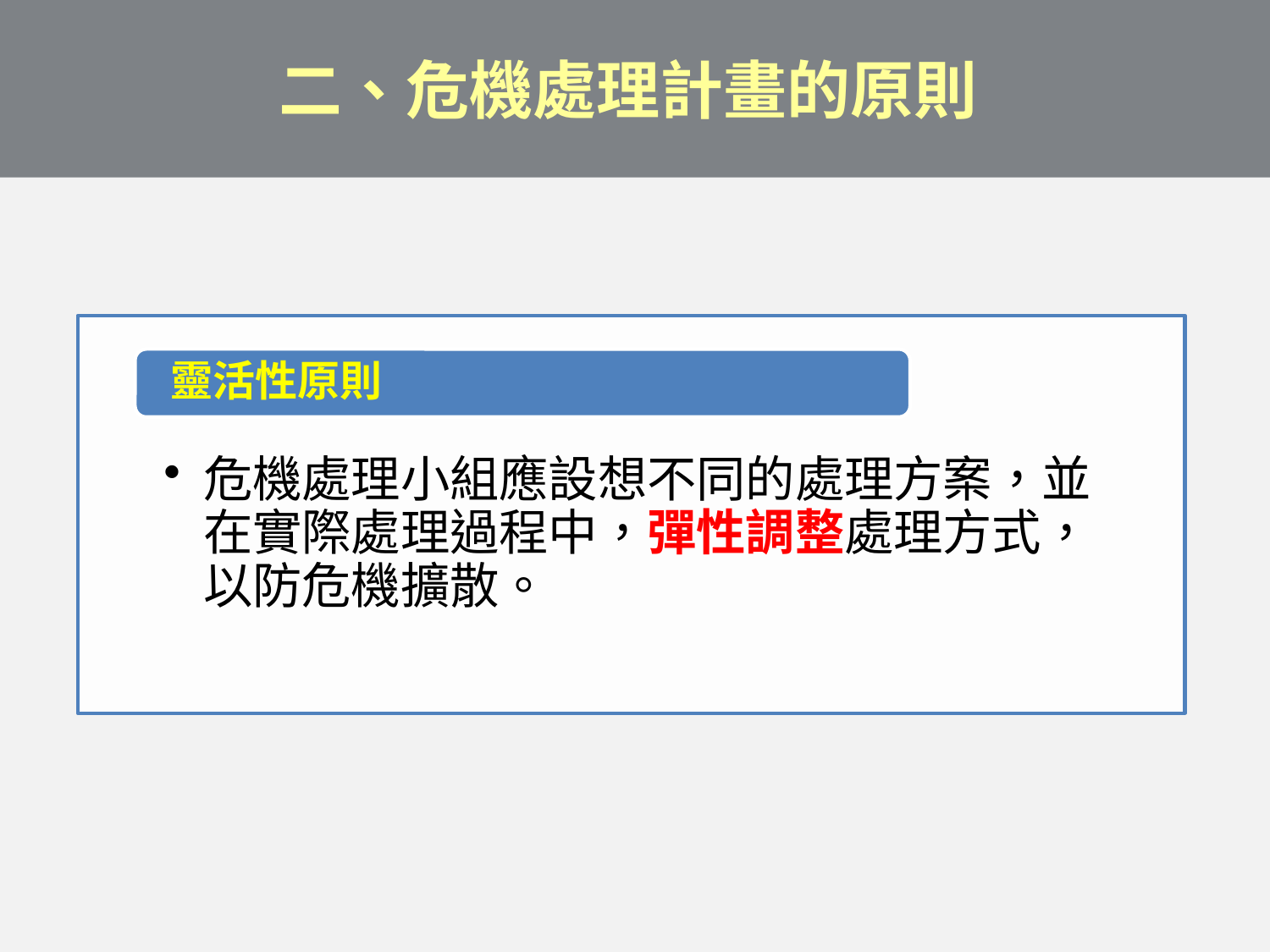

二、危機處理計畫的原則
危機處理小組應設想不同的處理方案，並在實際處理過程中，彈性調整處理方式，以防危機擴散。
靈活性原則